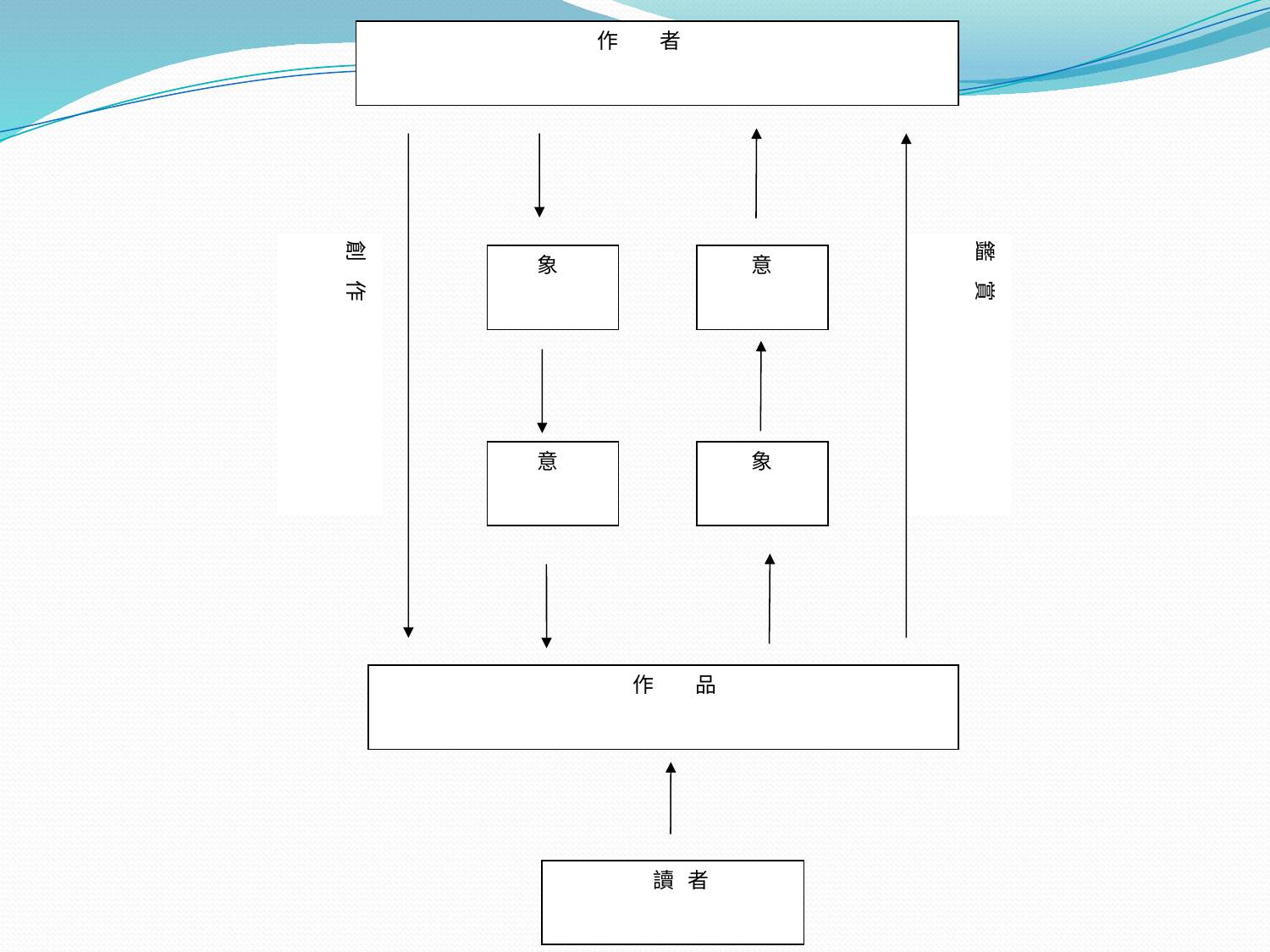

作         者

創    作
鑑    賞
       象
        意

       意
        象

                                                     作         品

                    讀   者